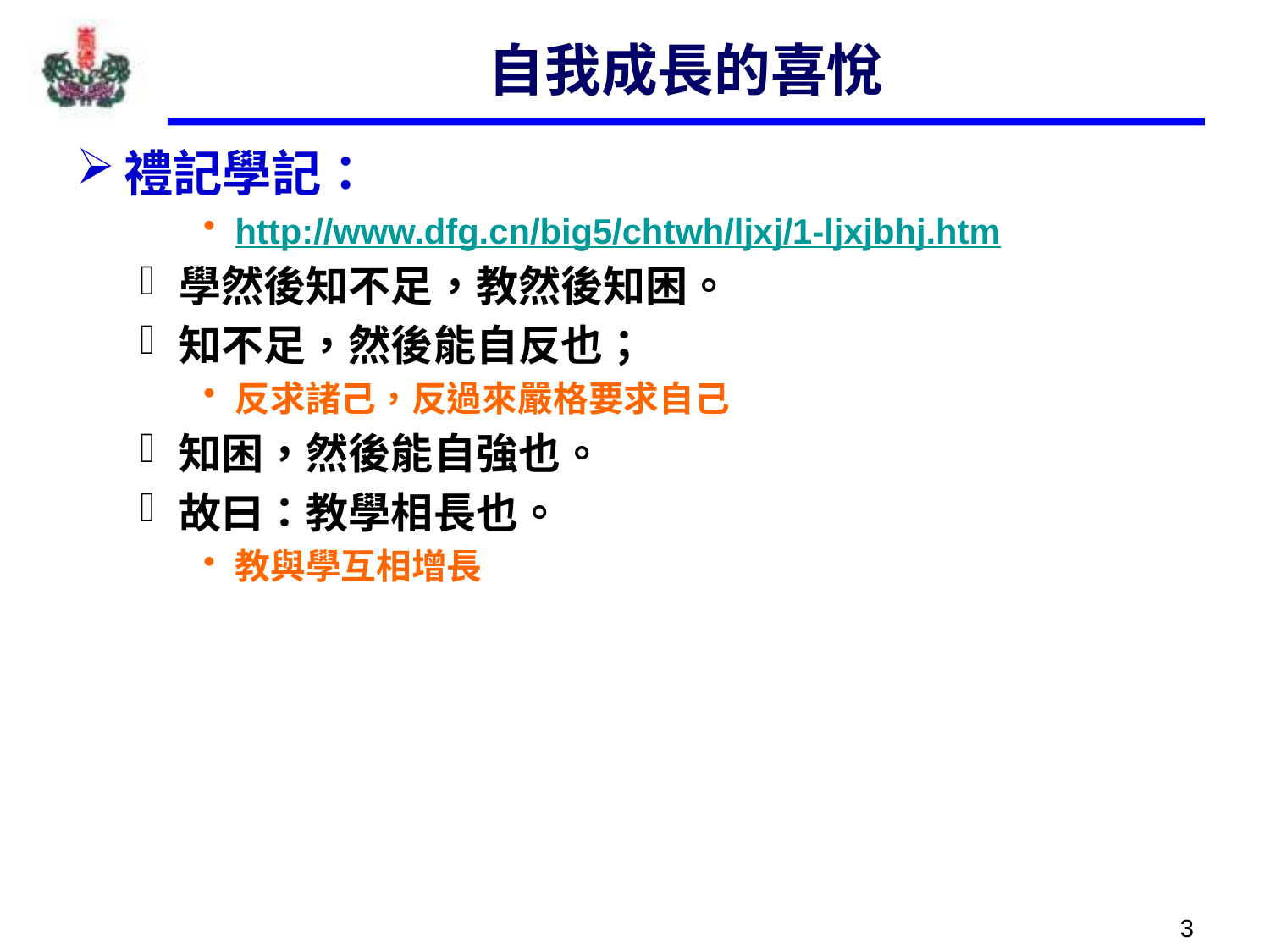

# 自我成長的喜悅
禮記學記：
http://www.dfg.cn/big5/chtwh/ljxj/1-ljxjbhj.htm
學然後知不足，教然後知困。
知不足，然後能自反也；
反求諸己，反過來嚴格要求自己
知困，然後能自強也。
故曰：教學相長也。
教與學互相增長

3